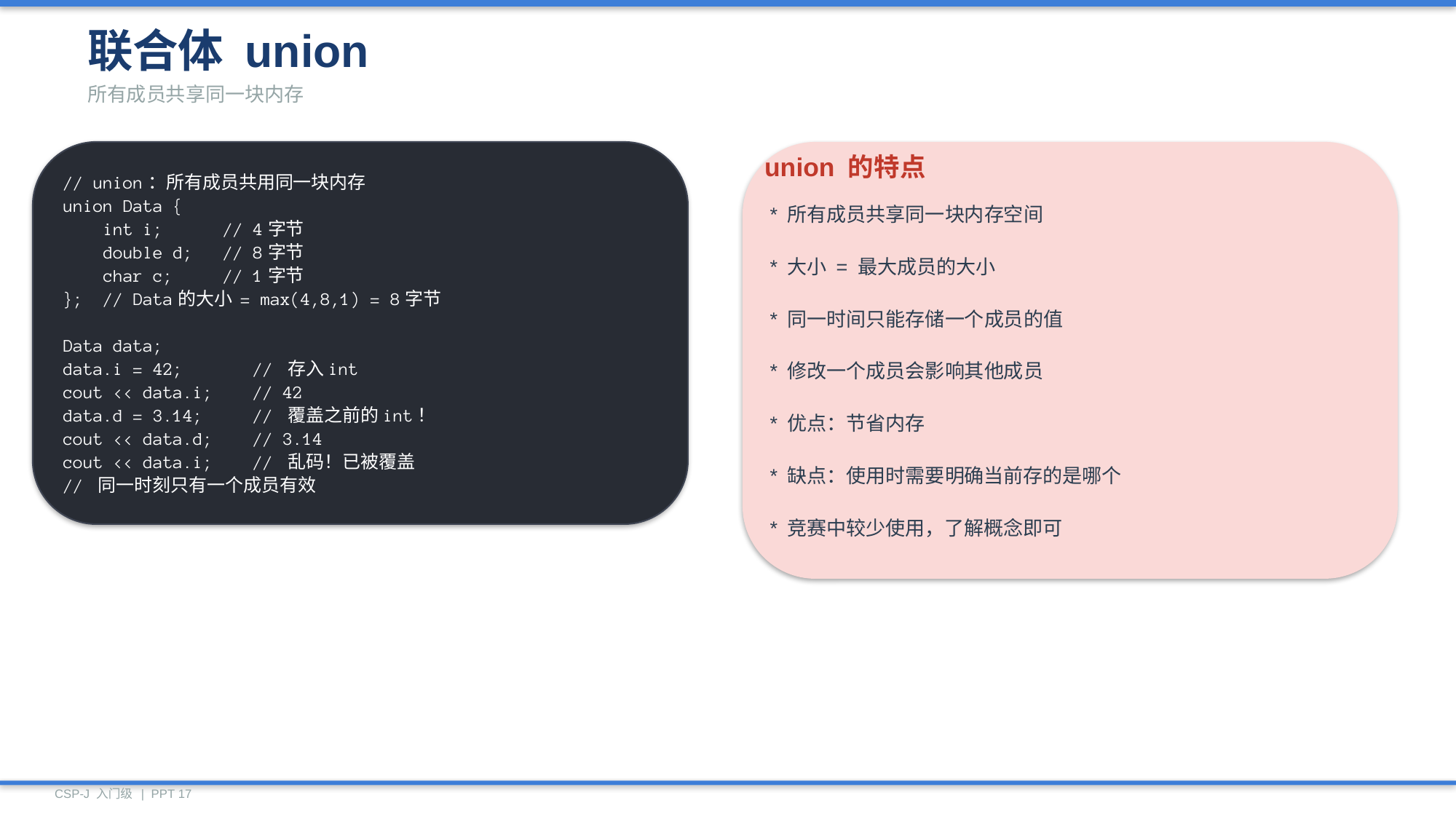

联合体 union
所有成员共享同一块内存
// union：所有成员共用同一块内存
union Data {
    int i;      // 4字节
    double d;   // 8字节
    char c;     // 1字节
};  // Data的大小 = max(4,8,1) = 8字节

Data data;
data.i = 42;       // 存入int
cout << data.i;    // 42
data.d = 3.14;     // 覆盖之前的int！
cout << data.d;    // 3.14
cout << data.i;    // 乱码！已被覆盖
// 同一时刻只有一个成员有效

union 的特点
* 所有成员共享同一块内存空间
* 大小 = 最大成员的大小
* 同一时间只能存储一个成员的值
* 修改一个成员会影响其他成员
* 优点：节省内存
* 缺点：使用时需要明确当前存的是哪个
* 竞赛中较少使用，了解概念即可

CSP-J 入门级  |  PPT 17